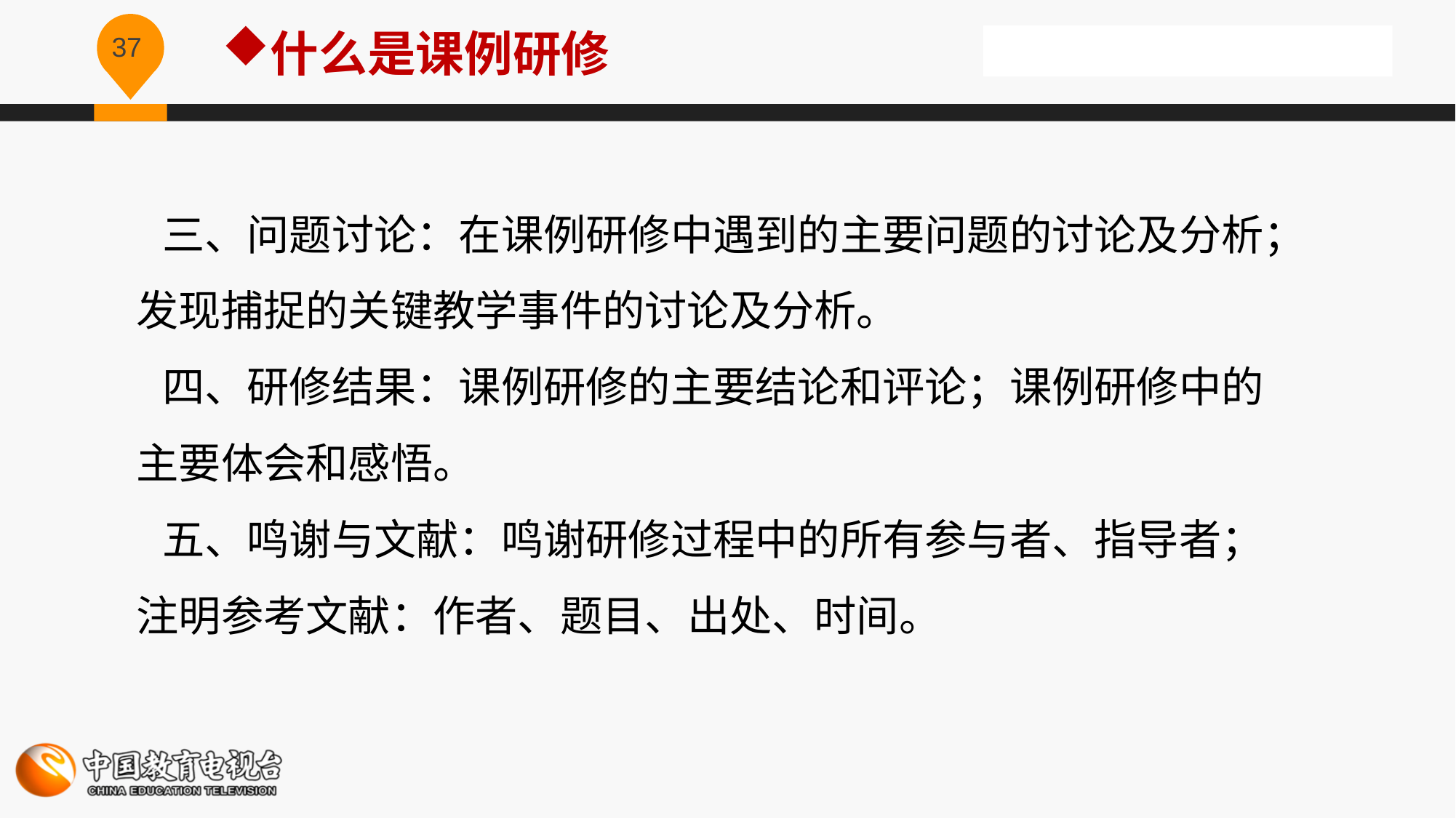

什么是课例研修
        三、问题讨论：在课例研修中遇到的主要问题的讨论及分析；发现捕捉的关键教学事件的讨论及分析。
        四、研修结果：课例研修的主要结论和评论；课例研修中的主要体会和感悟。
        五、鸣谢与文献：鸣谢研修过程中的所有参与者、指导者；注明参考文献：作者、题目、出处、时间。